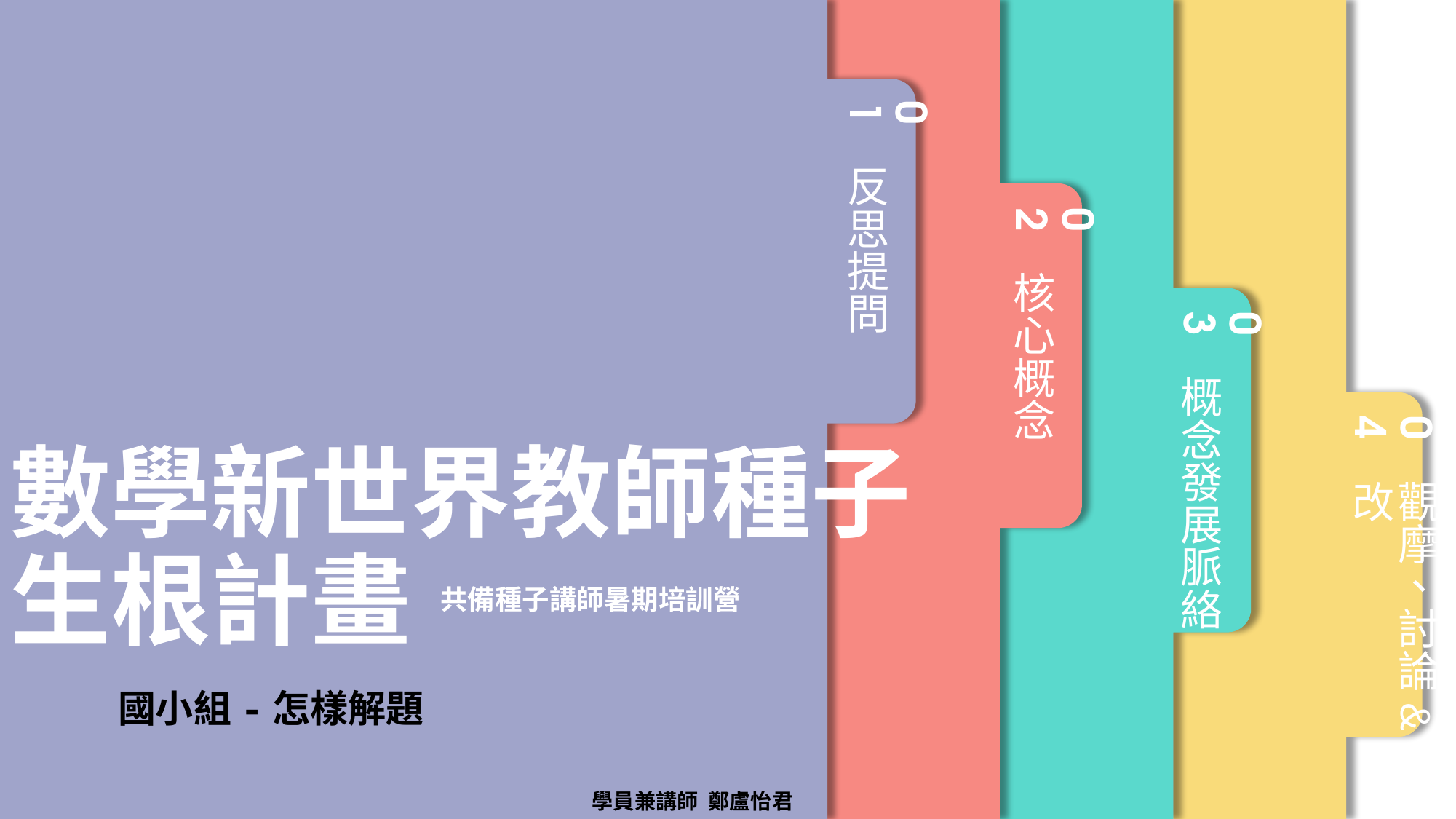

01
反思提問
02
核心概念
03
概念發展脈絡
04
數學新世界教師種子生根計畫

觀摩、討論&修改
共備種子講師暑期培訓營
國小組-怎樣解題
學員兼講師  鄭盧怡君